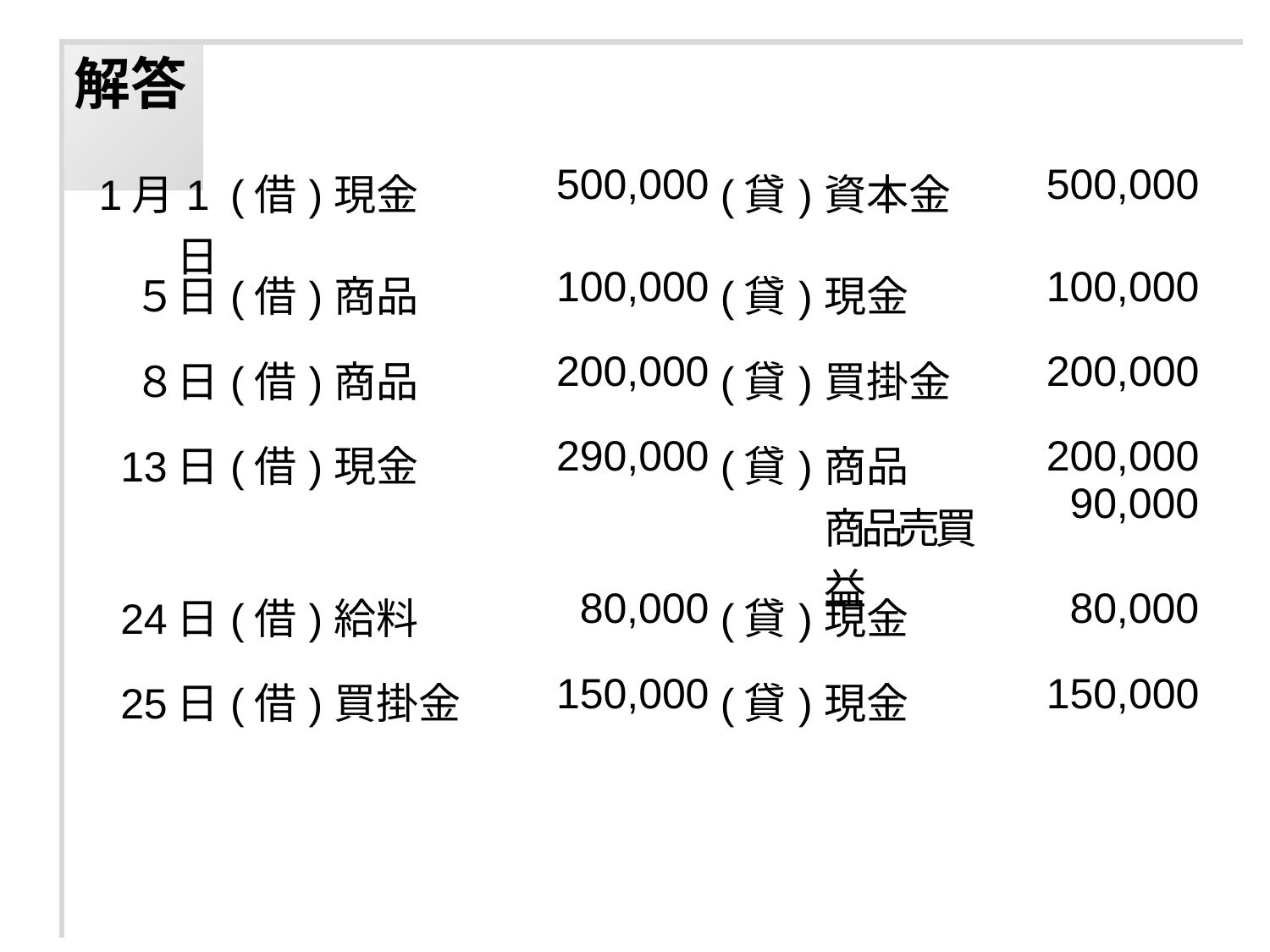

解答

| 1月1日 | (借) | 現金 | 500,000 | (貸) | 資本金 | 500,000 |
| --- | --- | --- | --- | --- | --- | --- |
| ５日 | (借) | 商品 | 100,000 | (貸) | 現金 | 100,000 |
| ８日 | (借) | 商品 | 200,000 | (貸) | 買掛金 | 200,000 |
| 13日 | (借) | 現金 | 290,000 | (貸) | 商品 商品売買益 | 200,000 90,000 |
| 24日 | (借) | 給料 | 80,000 | (貸) | 現金 | 80,000 |
| 25日 | (借) | 買掛金 | 150,000 | (貸) | 現金 | 150,000 |